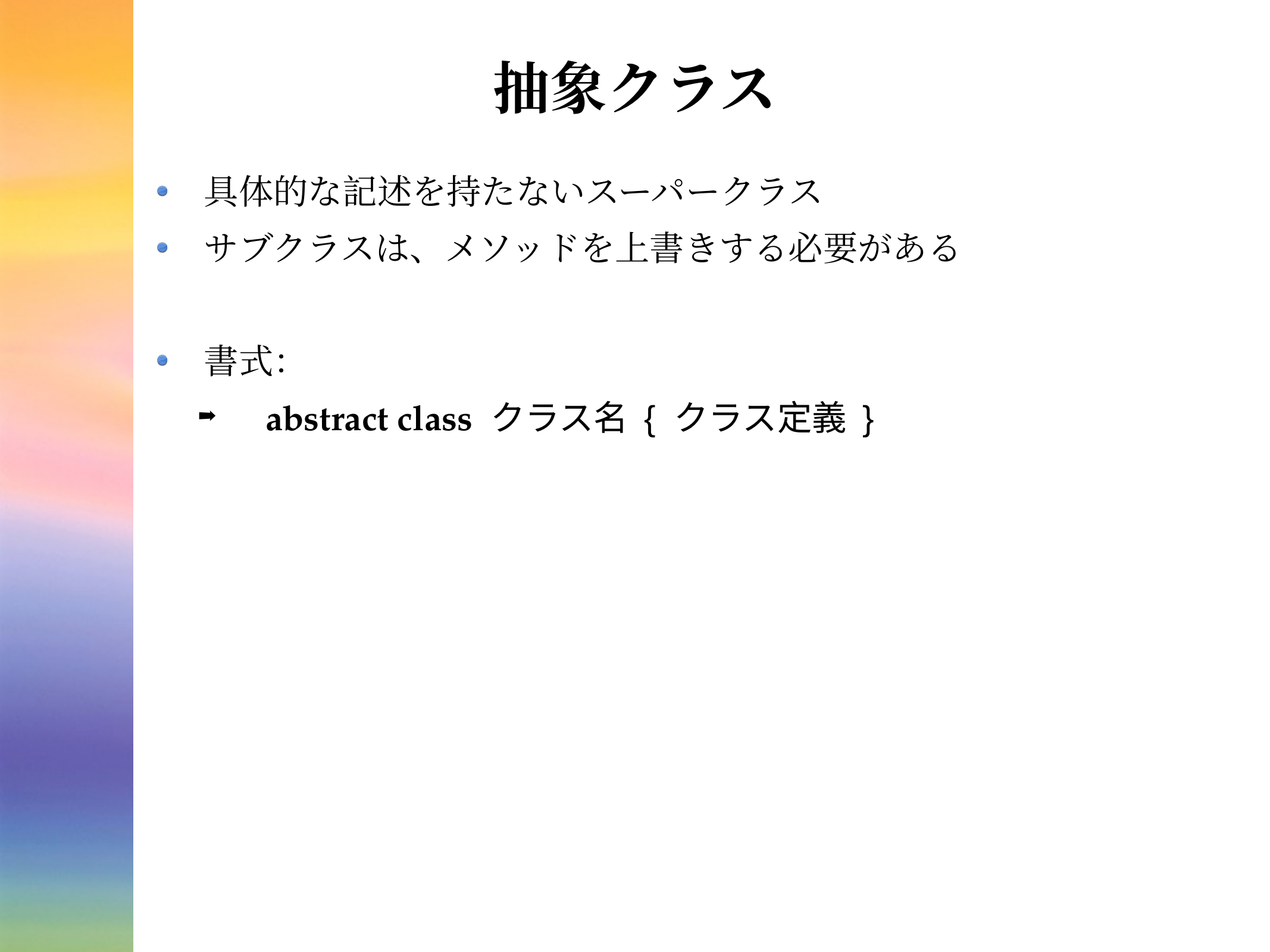

# 抽象クラス
具体的な記述を持たないスーパークラス
サブクラスは、メソッドを上書きする必要がある

書式：
  abstract class クラス名 { クラス定義 }